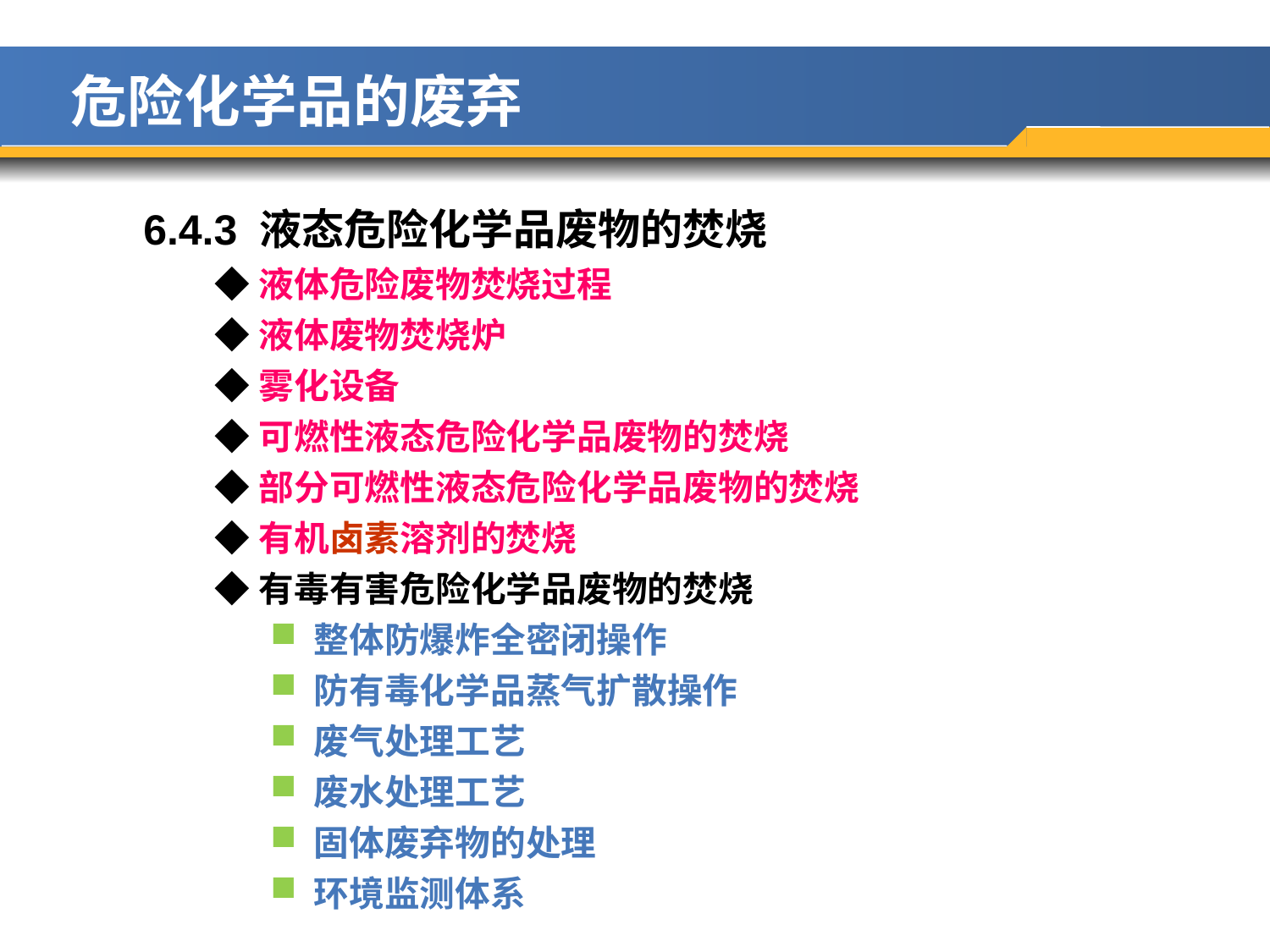

危险化学品的废弃

6.4.3 液态危险化学品废物的焚烧
 ◆液体危险废物焚烧过程
 ◆液体废物焚烧炉
 ◆雾化设备
 ◆可燃性液态危险化学品废物的焚烧
 ◆部分可燃性液态危险化学品废物的焚烧
 ◆有机卤素溶剂的焚烧
 ◆有毒有害危险化学品废物的焚烧
 整体防爆炸全密闭操作
 防有毒化学品蒸气扩散操作
 废气处理工艺
 废水处理工艺
 固体废弃物的处理
 环境监测体系